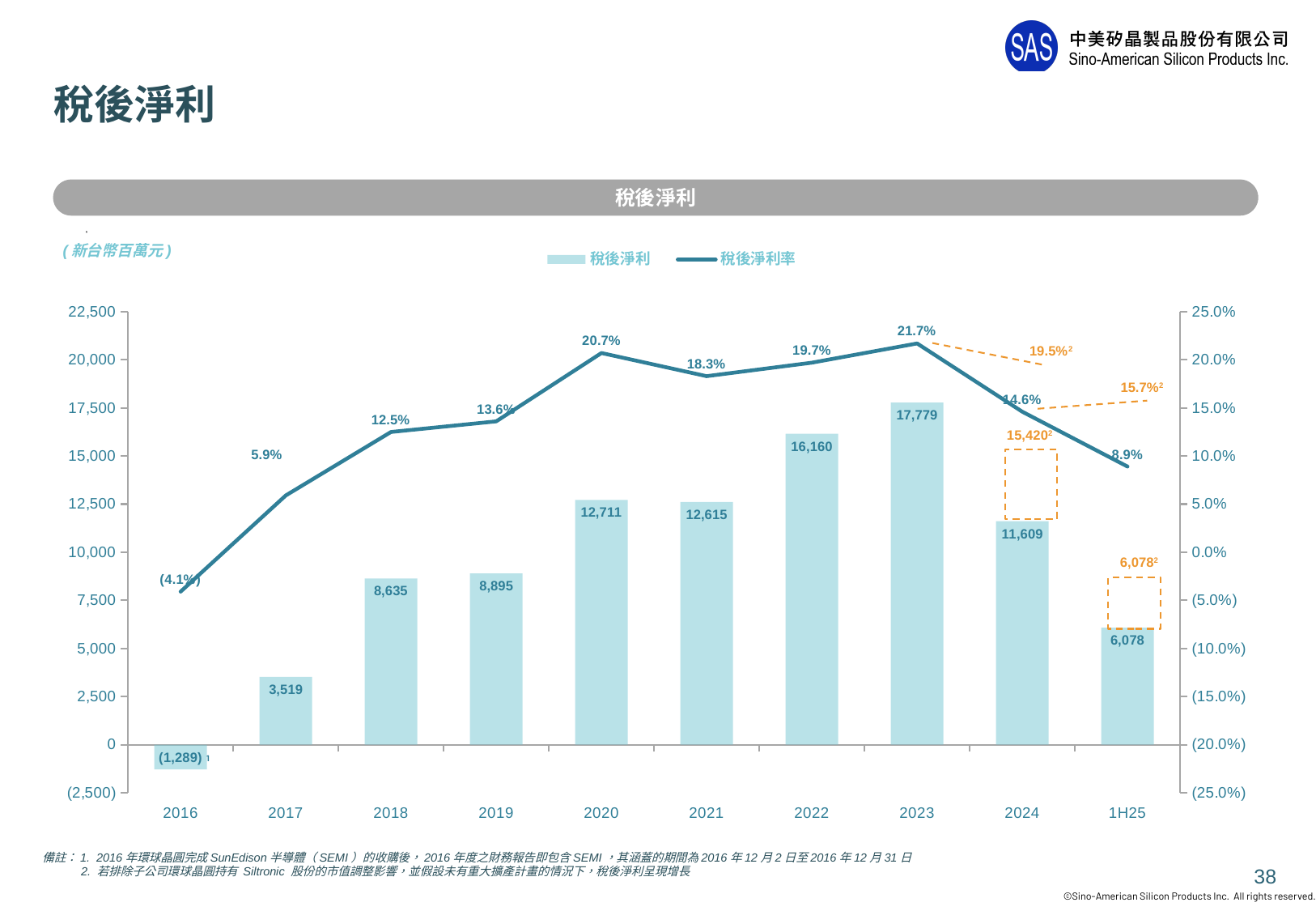

# 稅後淨利
稅後淨利

### Chart

| Category | 稅後淨利 | 稅後淨利率 |
|---|---|---|
| 2016 | -1289.0 | -0.041 |
| 2017 | 3519.0 | 0.059 |
| 2018 | 8635.0 | 0.125 |
| 2019 | 8895.0 | 0.136 |
| 2020 | 12711.0 | 0.207 |
| 2021 | 12615.0 | 0.183 |
| 2022 | 16160.0 | 0.197 |
| 2023 | 17779.0 | 0.217 |
| 2024 | 11609.0 | 0.146 |
| 1H25 | 6078.0 | 0.089 |
(新台幣百萬元)
15.7%2
6,0782

1
備註：1.  2016年環球晶圓完成SunEdison半導體（SEMI）的收購後，2016年度之財務報告即包含SEMI，其涵蓋的期間為2016年12月2日至2016年12月31日
            2. 若排除子公司環球晶圓持有 Siltronic 股份的市值調整影響，並假設未有重大擴產計畫的情況下，稅後淨利呈現增長
38